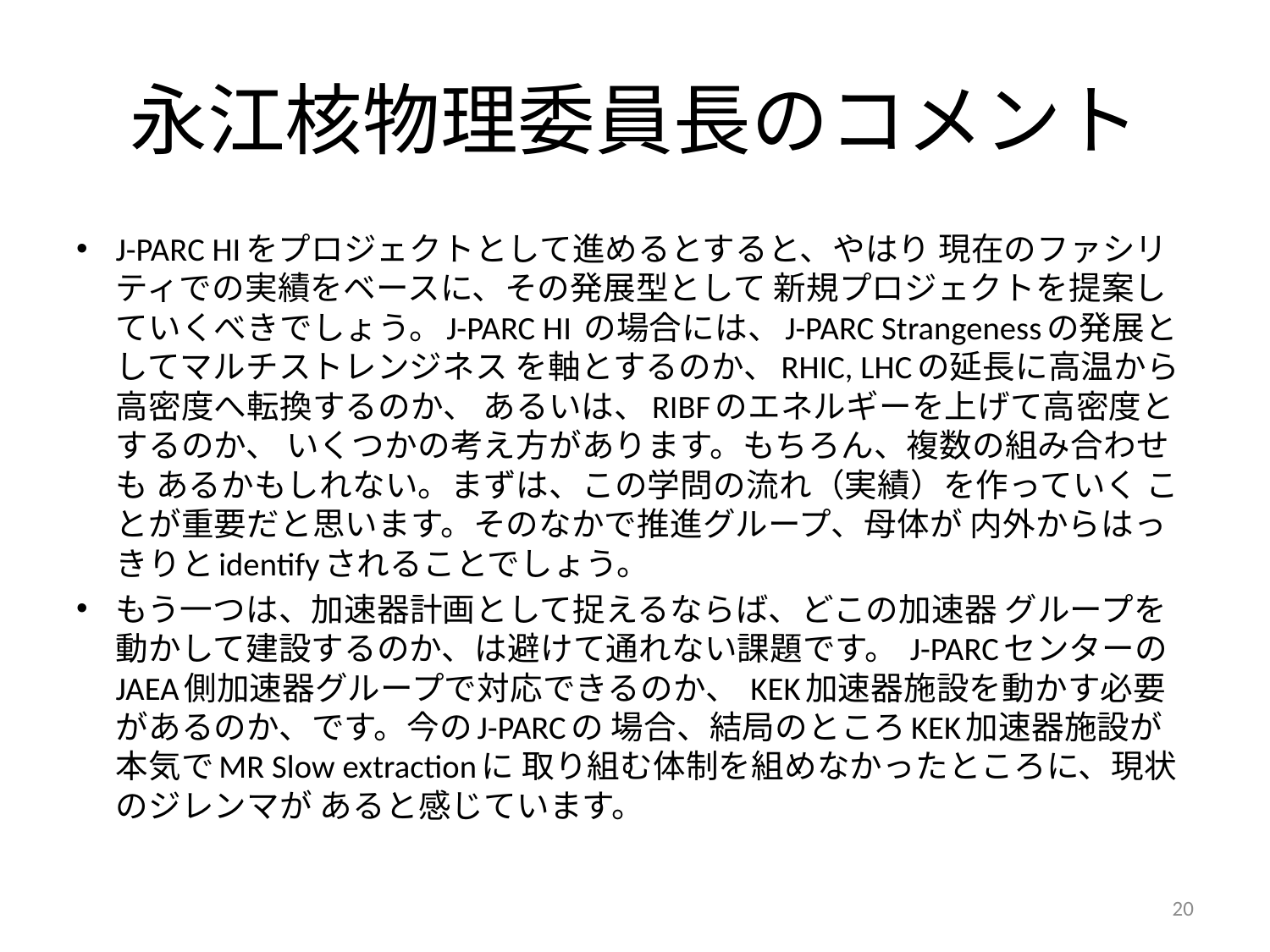

# 永江核物理委員長のコメント
J-PARC HIをプロジェクトとして進めるとすると、やはり 現在のファシリティでの実績をベースに、その発展型として 新規プロジェクトを提案していくべきでしょう。J-PARC HI の場合には、J-PARC Strangenessの発展としてマルチストレンジネス を軸とするのか、RHIC, LHCの延長に高温から高密度へ転換するのか、 あるいは、RIBFのエネルギーを上げて高密度とするのか、 いくつかの考え方があります。もちろん、複数の組み合わせも あるかもしれない。まずは、この学問の流れ（実績）を作っていく ことが重要だと思います。そのなかで推進グループ、母体が 内外からはっきりとidentifyされることでしょう。
もう一つは、加速器計画として捉えるならば、どこの加速器 グループを動かして建設するのか、は避けて通れない課題です。 J-PARCセンターのJAEA側加速器グループで対応できるのか、 KEK加速器施設を動かす必要があるのか、です。今のJ-PARCの 場合、結局のところKEK加速器施設が本気でMR Slow extractionに 取り組む体制を組めなかったところに、現状のジレンマが あると感じています。
20